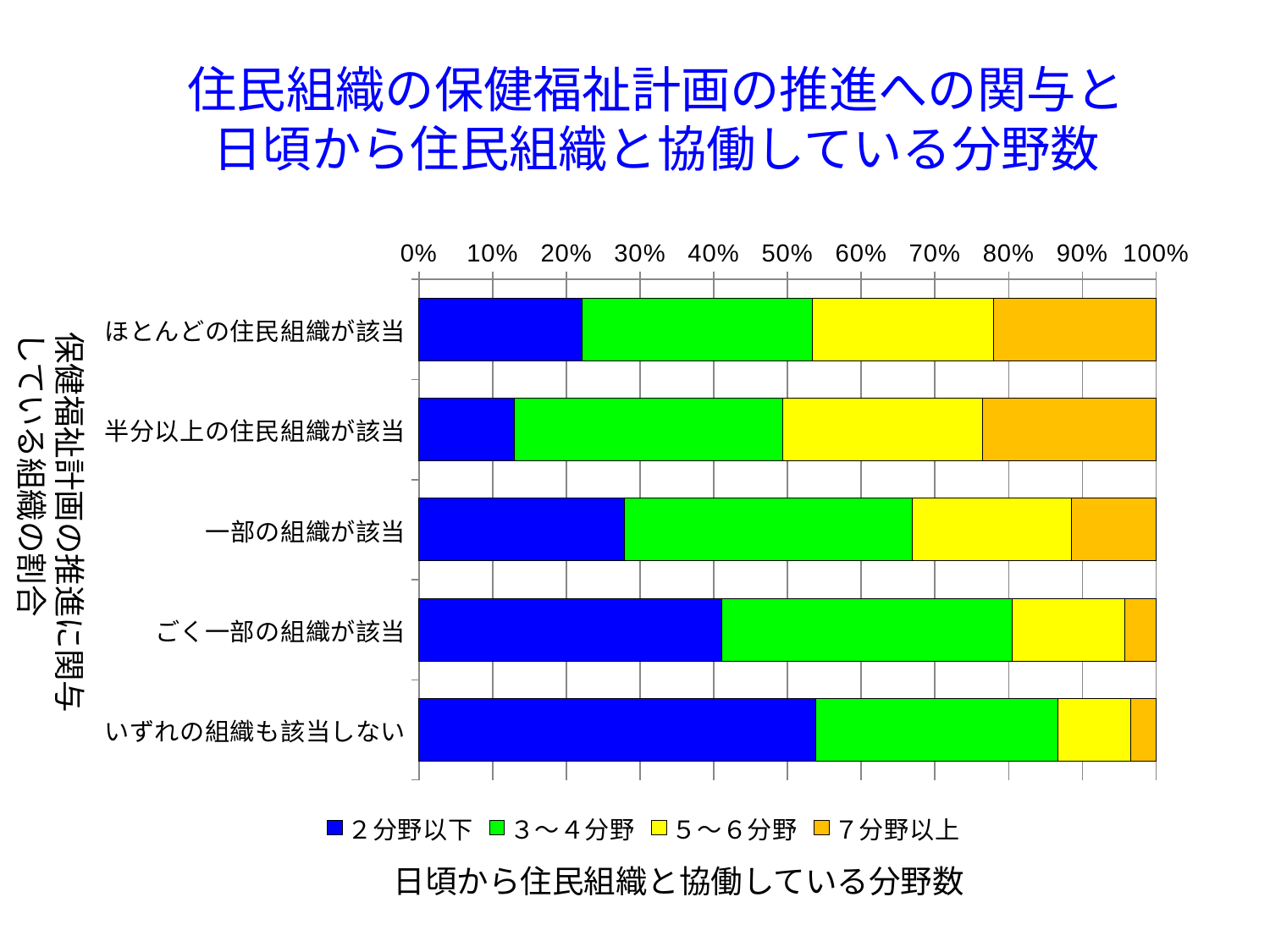

# 住民組織の保健福祉計画の推進への関与と 日頃から住民組織と協働している分野数

### Chart

| Category | ２分野以下 | ３～４分野 | ５～６分野 | ７分野以上 |
|---|---|---|---|---|
| ほとんどの住民組織が該当 | 36.0 | 51.0 | 40.0 | 36.0 |
| 半分以上の住民組織が該当 | 11.0 | 31.0 | 23.0 | 20.0 |
| 一部の組織が該当 | 75.0 | 105.0 | 58.0 | 31.0 |
| ごく一部の組織が該当 | 78.0 | 75.0 | 29.0 | 8.0 |
| いずれの組織も該当しない | 77.0 | 47.0 | 14.0 | 5.0 |
保健福祉計画の推進に関与
している組織の割合
日頃から住民組織と協働している分野数